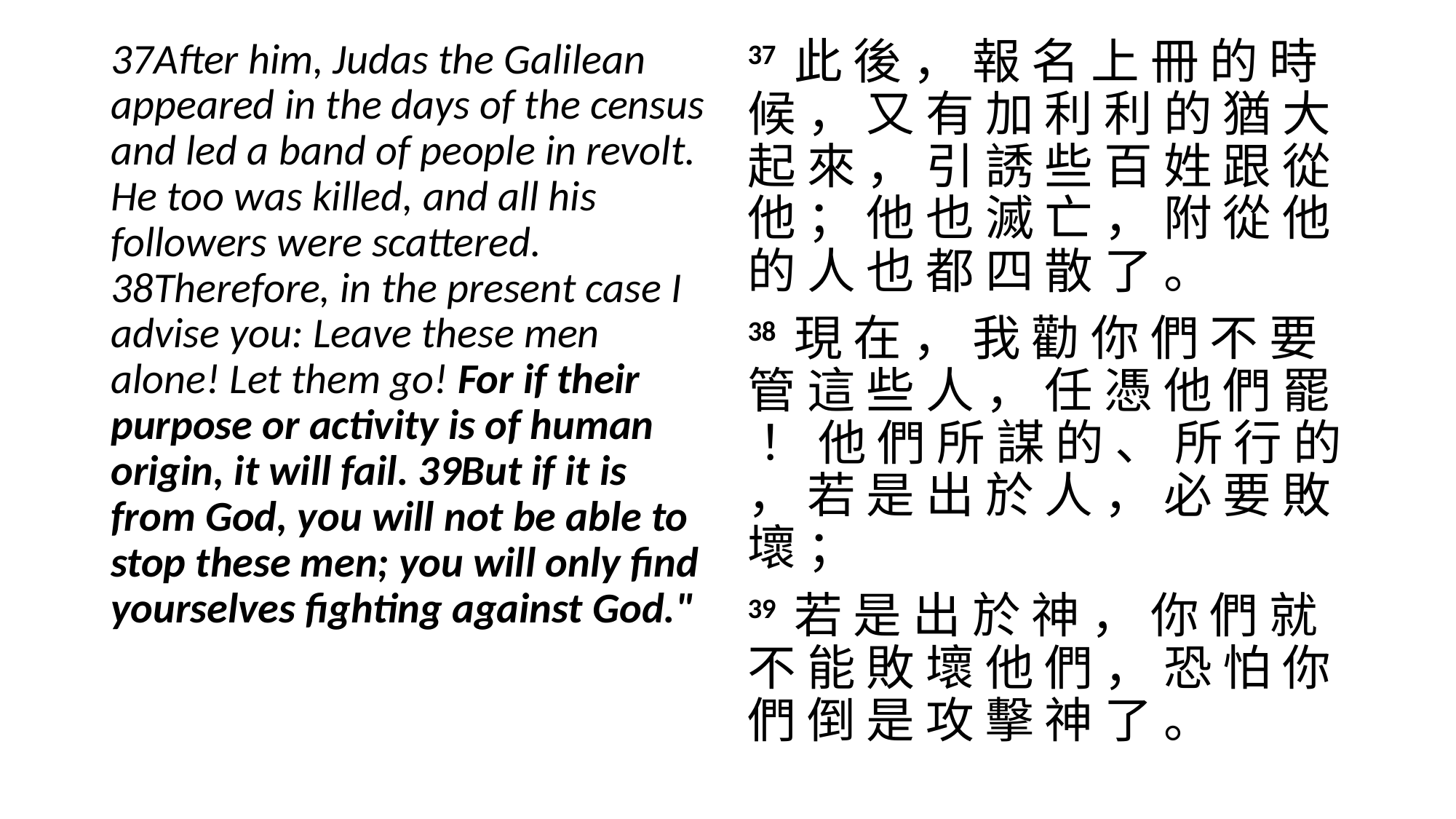

37After him, Judas the Galilean appeared in the days of the census and led a band of people in revolt. He too was killed, and all his followers were scattered. 38Therefore, in the present case I advise you: Leave these men alone! Let them go! For if their purpose or activity is of human origin, it will fail. 39But if it is from God, you will not be able to stop these men; you will only find yourselves fighting against God."

37 此 後 ， 報 名 上 冊 的 時 候 ， 又 有 加 利 利 的 猶 大 起 來 ， 引 誘 些 百 姓 跟 從 他 ； 他 也 滅 亡 ， 附 從 他 的 人 也 都 四 散 了 。
38 現 在 ， 我 勸 你 們 不 要 管 這 些 人 ， 任 憑 他 們 罷 ！ 他 們 所 謀 的 、 所 行 的 ， 若 是 出 於 人 ， 必 要 敗 壞 ；
39 若 是 出 於 神 ， 你 們 就 不 能 敗 壞 他 們 ， 恐 怕 你 們 倒 是 攻 擊 神 了 。
#